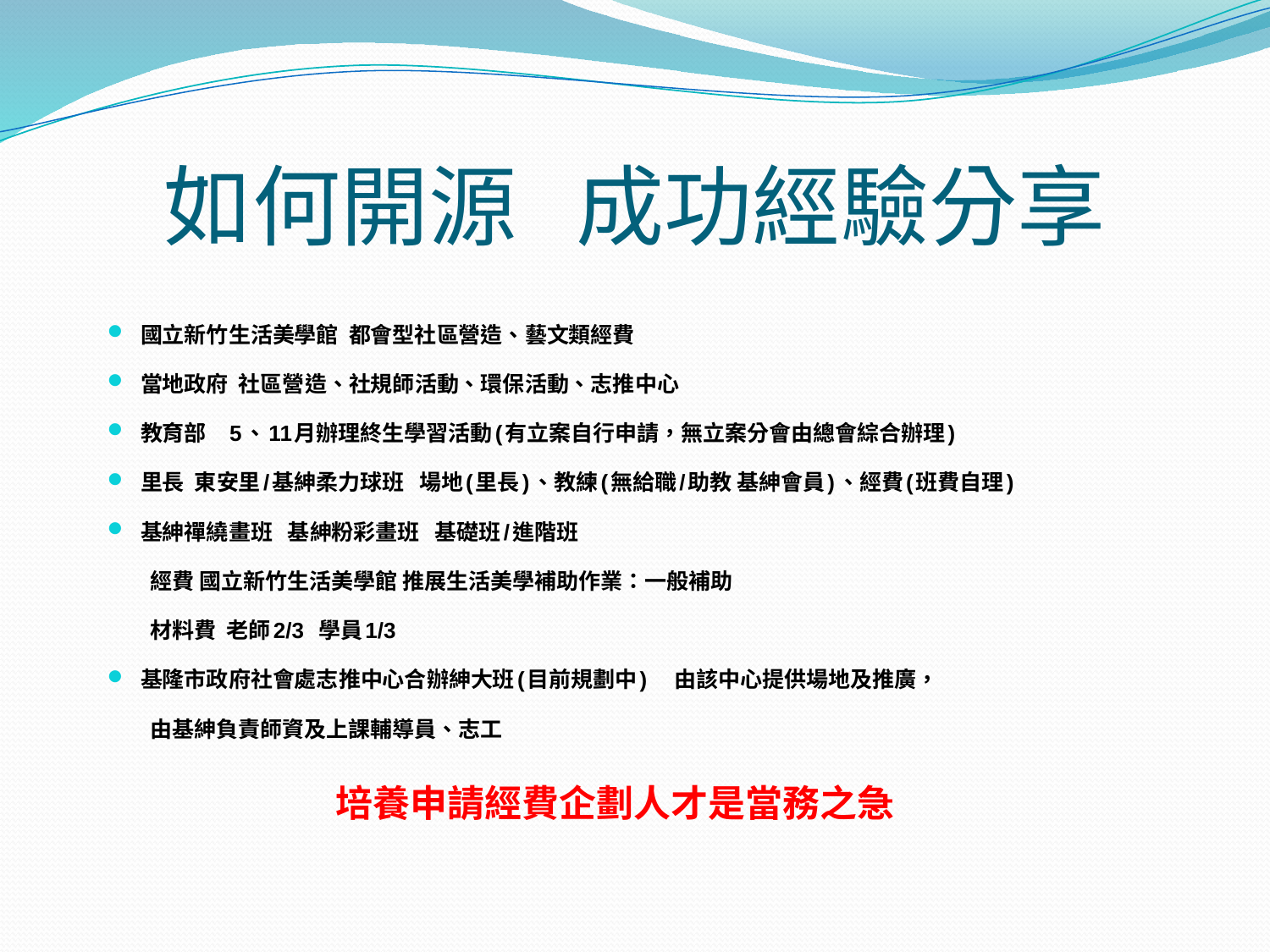

# 如何開源   成功經驗分享
國立新竹生活美學館  都會型社區營造、藝文類經費
當地政府  社區營造、社規師活動、環保活動、志推中心
教育部    5、11月辦理終生學習活動(有立案自行申請，無立案分會由總會綜合辦理)
里長  東安里/基紳柔力球班   場地(里長)、教練(無給職/助教 基紳會員)、經費(班費自理)
基紳禪繞畫班   基紳粉彩畫班   基礎班/進階班
        經費 國立新竹生活美學館 推展生活美學補助作業：一般補助
        材料費  老師2/3  學員1/3
基隆市政府社會處志推中心合辦紳大班(目前規劃中)    由該中心提供場地及推廣，
        由基紳負責師資及上課輔導員、志工
培養申請經費企劃人才是當務之急